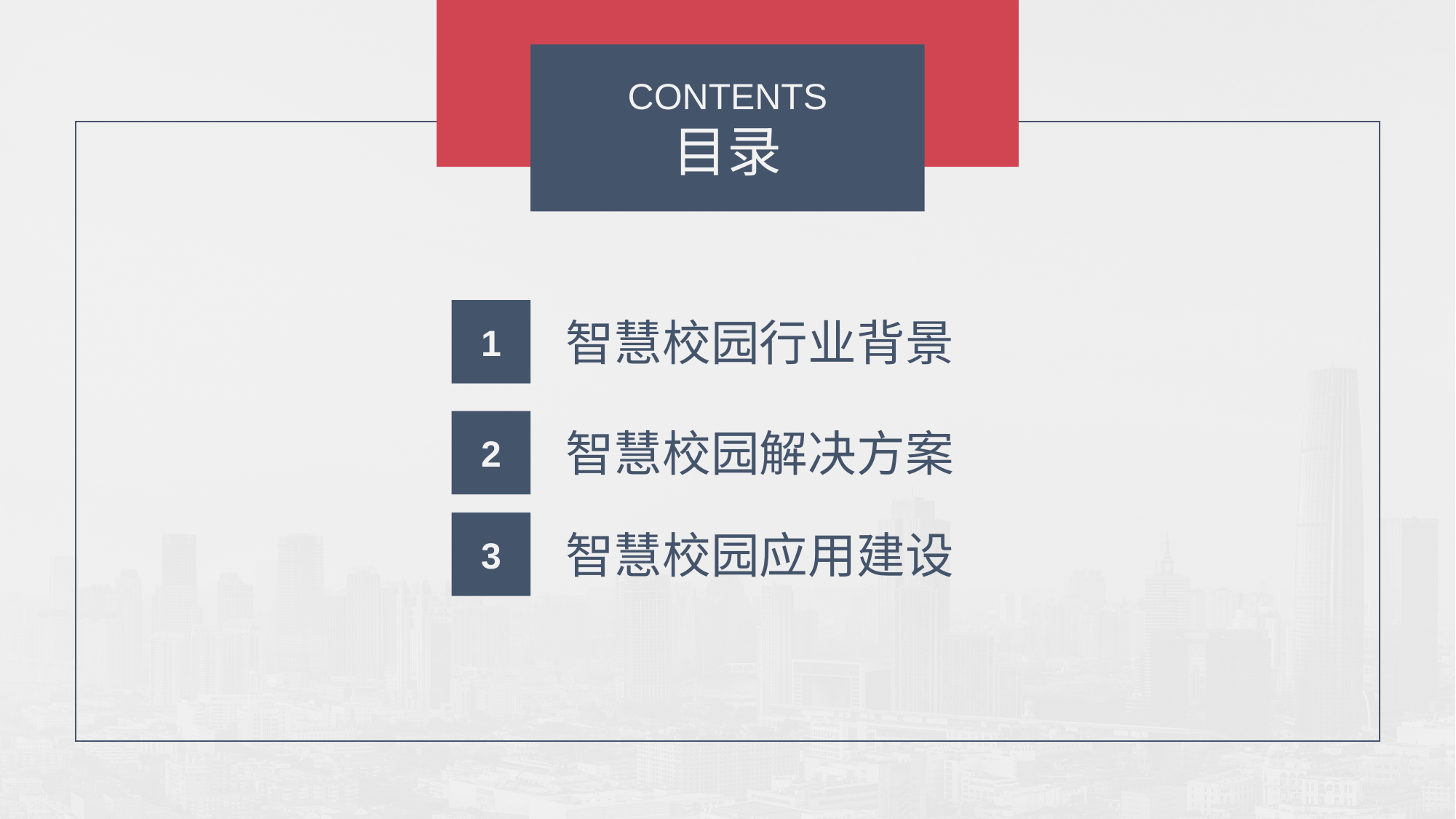

CONTENTS
目录

1
智慧校园行业背景
2
智慧校园解决方案
3
智慧校园应用建设